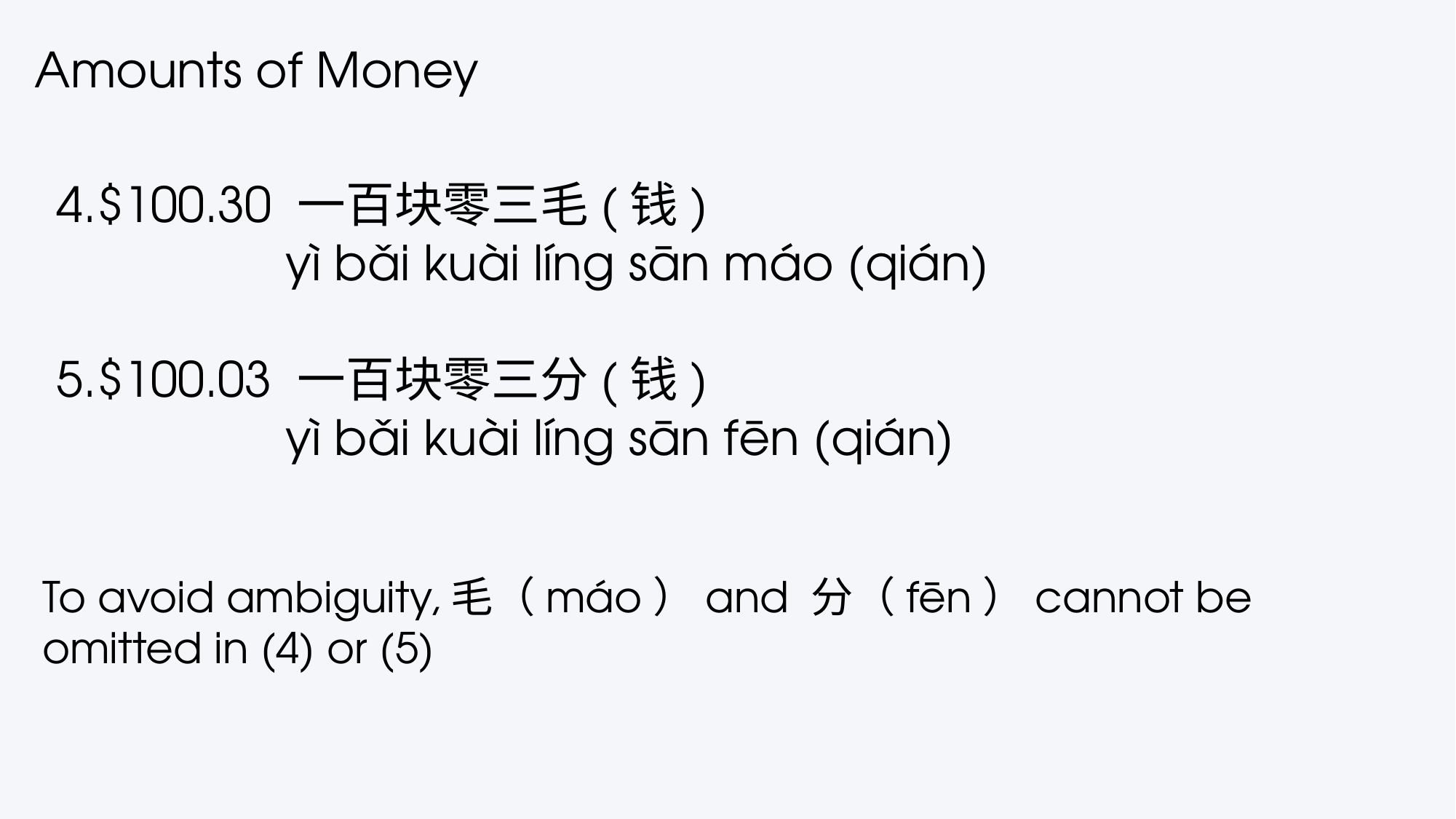

Amounts of Money
4.$100.30 一百块零三毛(钱)
                 yì bǎi kuài líng sān máo (qián)

5.$100.03 一百块零三分(钱)
                 yì bǎi kuài líng sān fēn (qián)

To avoid ambiguity,毛（máo）and 分（fēn）cannot be omitted in (4) or (5)